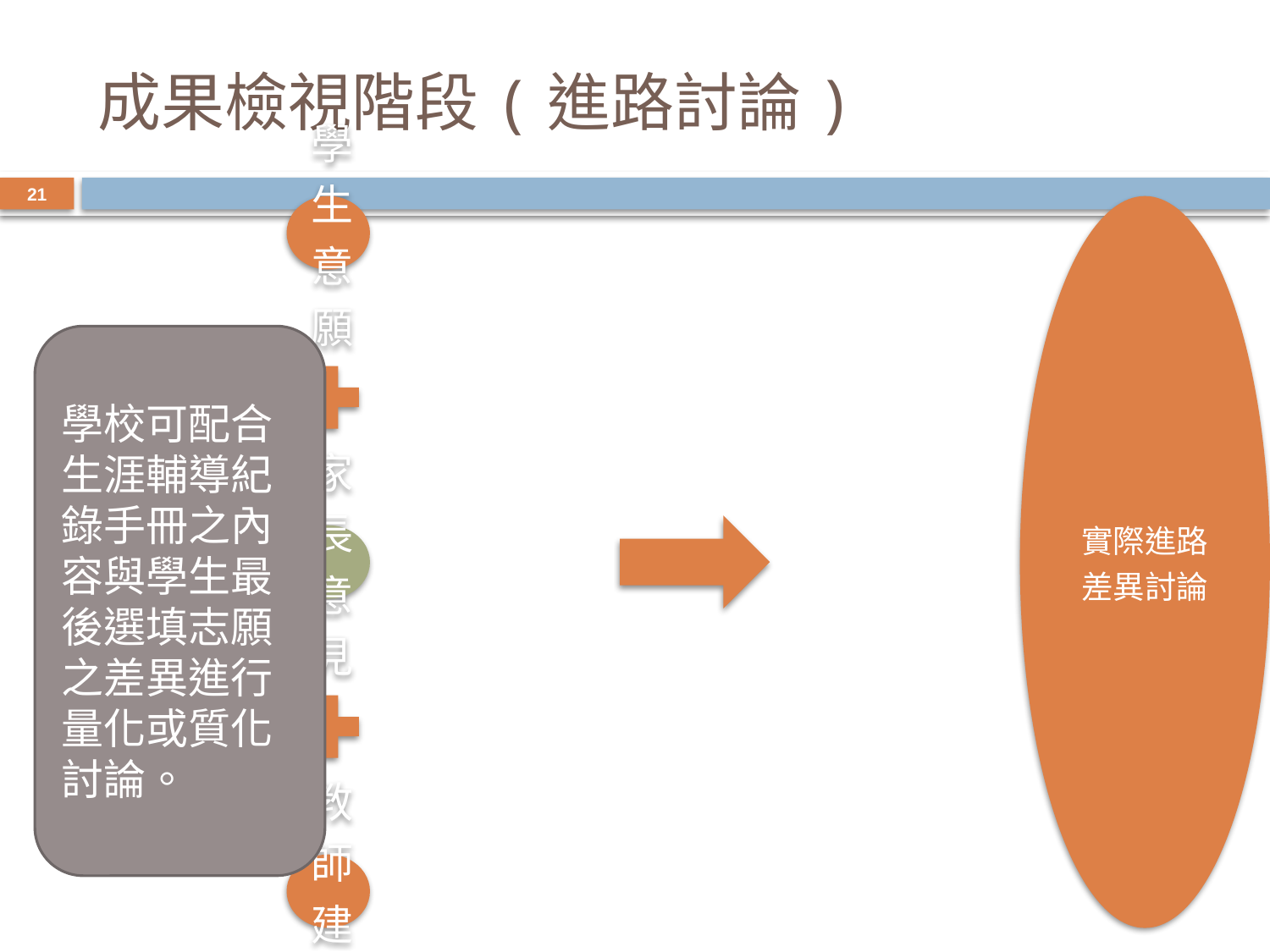

# 成果檢視階段(進路討論)
21
學生意願
家長
意見
教師
實際進路差異討論
學校可配合生涯輔導紀錄手冊之內容與學生最後選填志願之差異進行量化或質化討論。